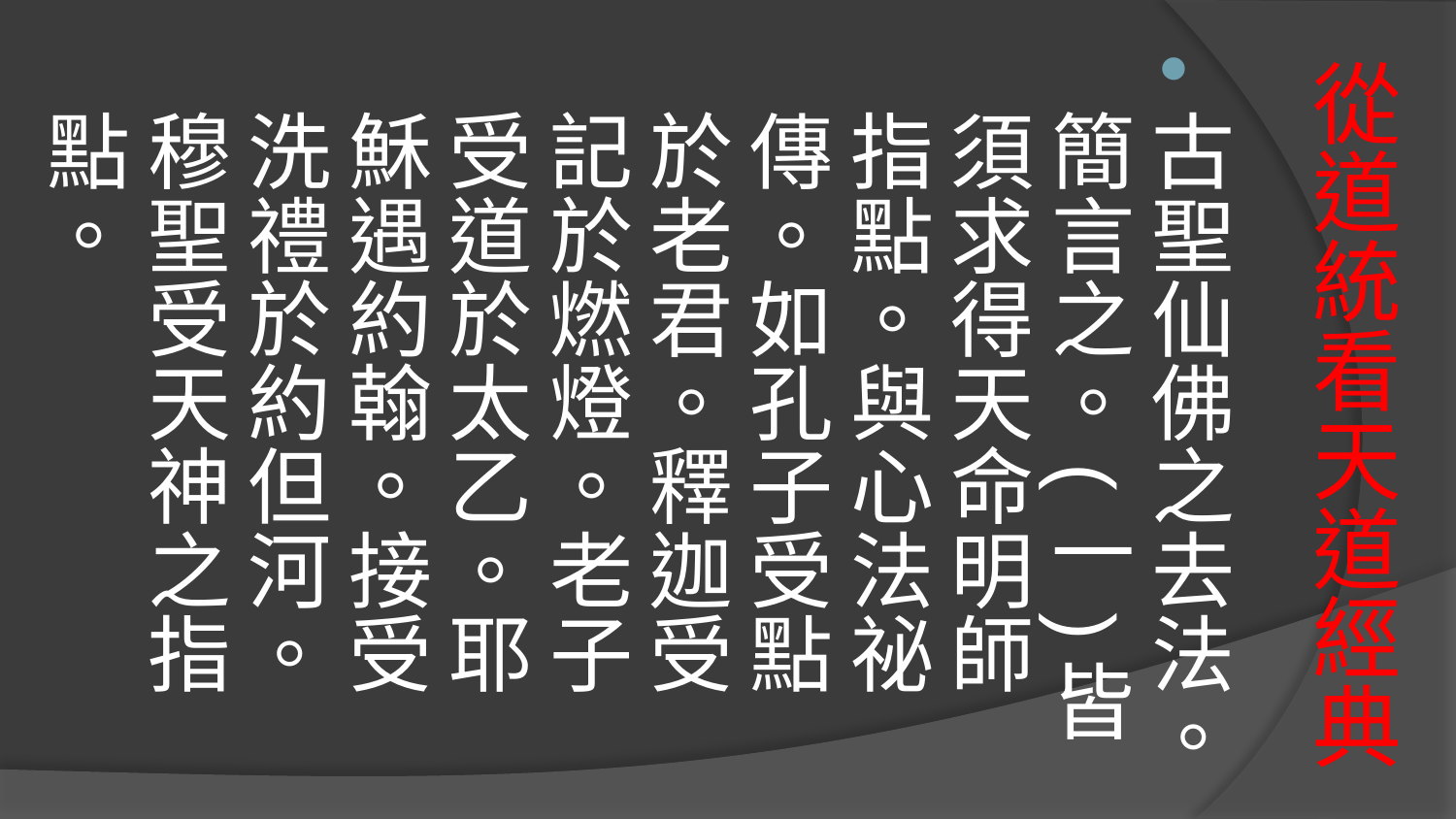

古聖仙佛之去法。簡言之。(一)皆須求得天命明師指點。與心法祕傳。如孔子受點於老君。釋迦受記於燃燈。老子受道於太乙。耶穌遇約翰。接受洗禮於約但河。穆聖受天神之指點。
# 從道統看天道經典